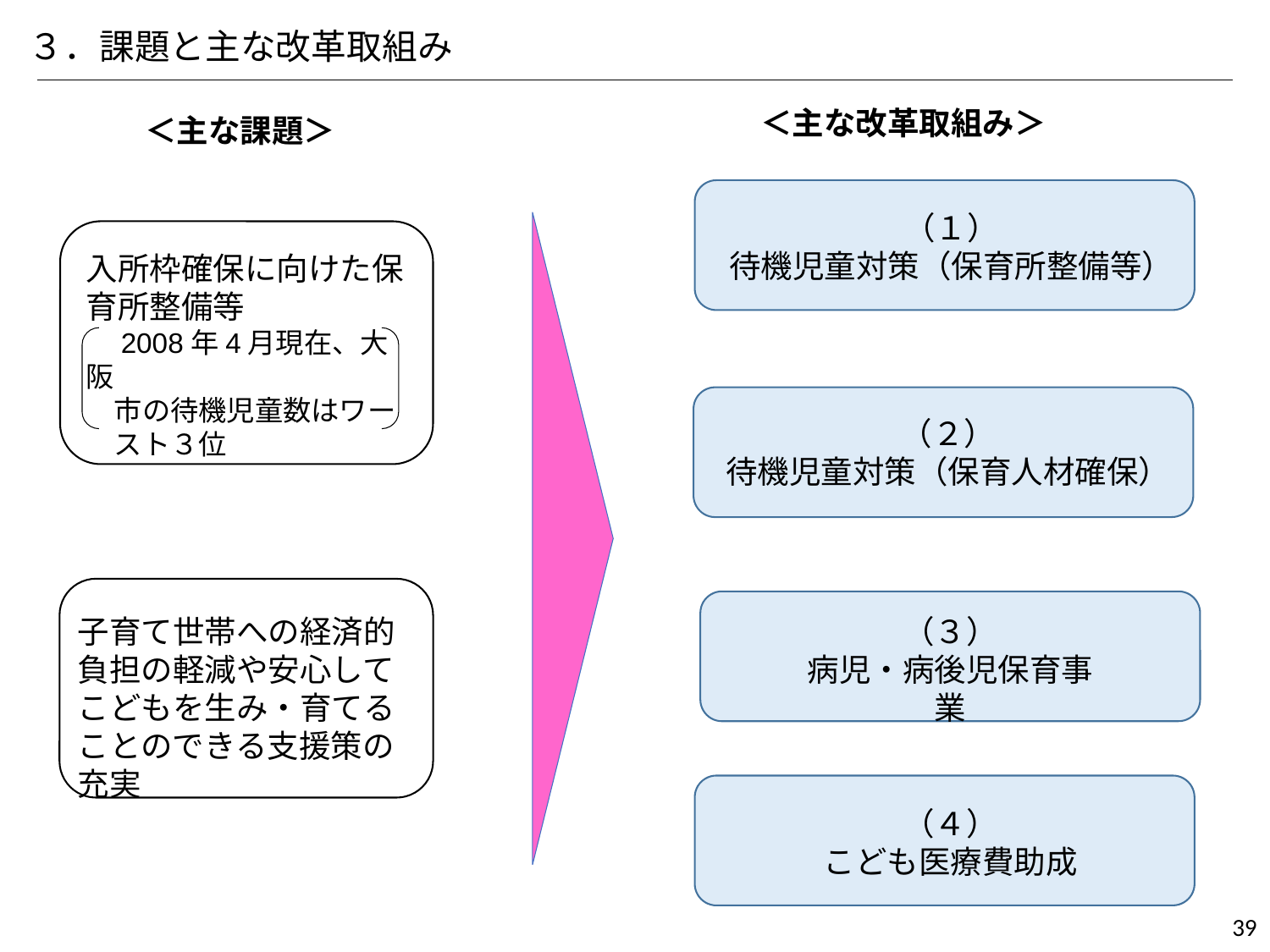

３．課題と主な改革取組み
＜主な改革取組み＞
＜主な課題＞

（１）
待機児童対策（保育所整備等）

入所枠確保に向けた保育所整備等
　2008年4月現在、大阪
　市の待機児童数はワー
　スト３位

（２）
待機児童対策（保育人材確保）

子育て世帯への経済的負担の軽減や安心してこどもを生み・育てることのできる支援策の充実
（３）
病児・病後児保育事業

（４）
こども医療費助成
39